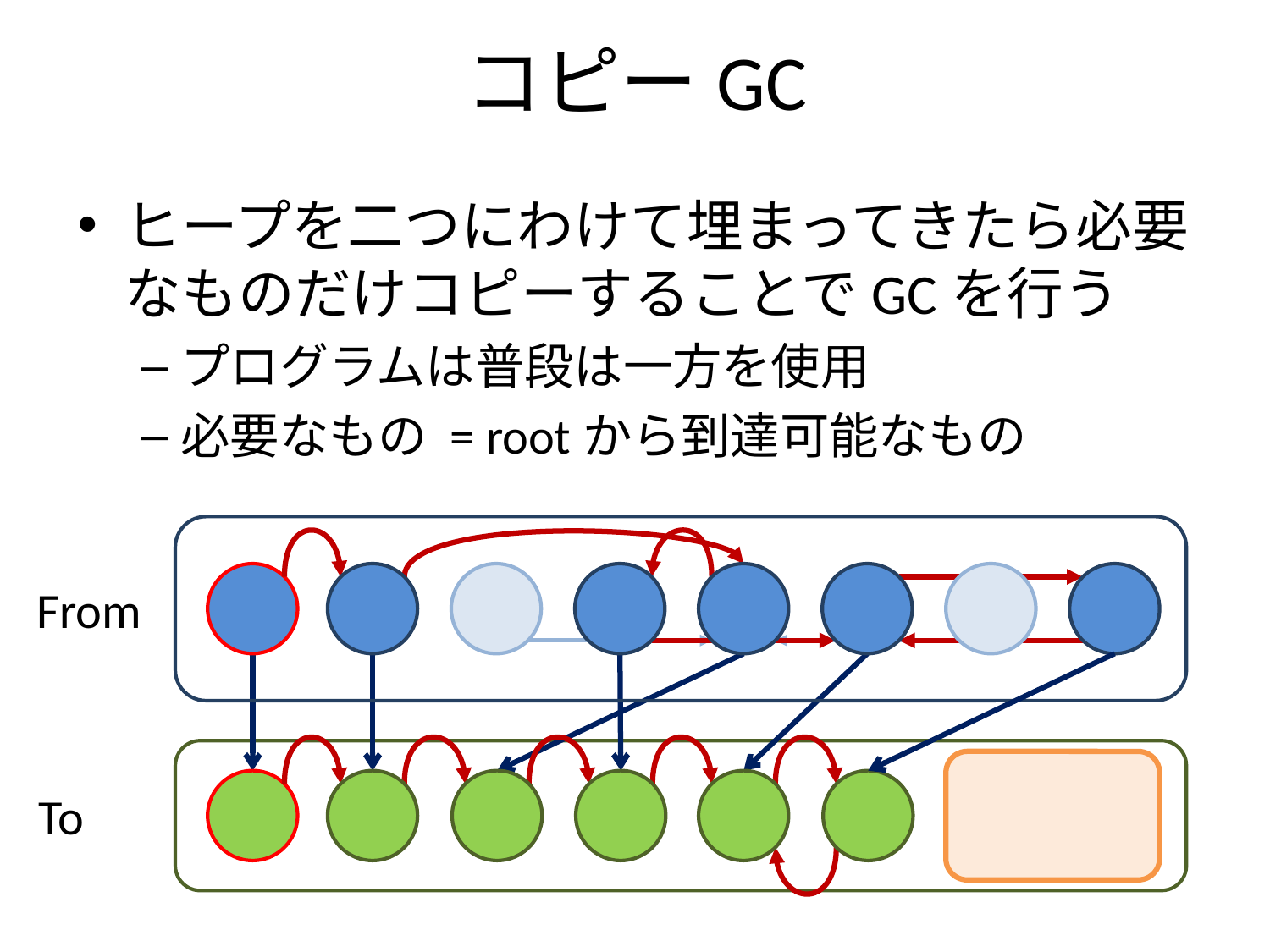

# コピーGC
ヒープを二つにわけて埋まってきたら必要なものだけコピーすることでGCを行う
プログラムは普段は一方を使用
必要なもの = rootから到達可能なもの

From

To